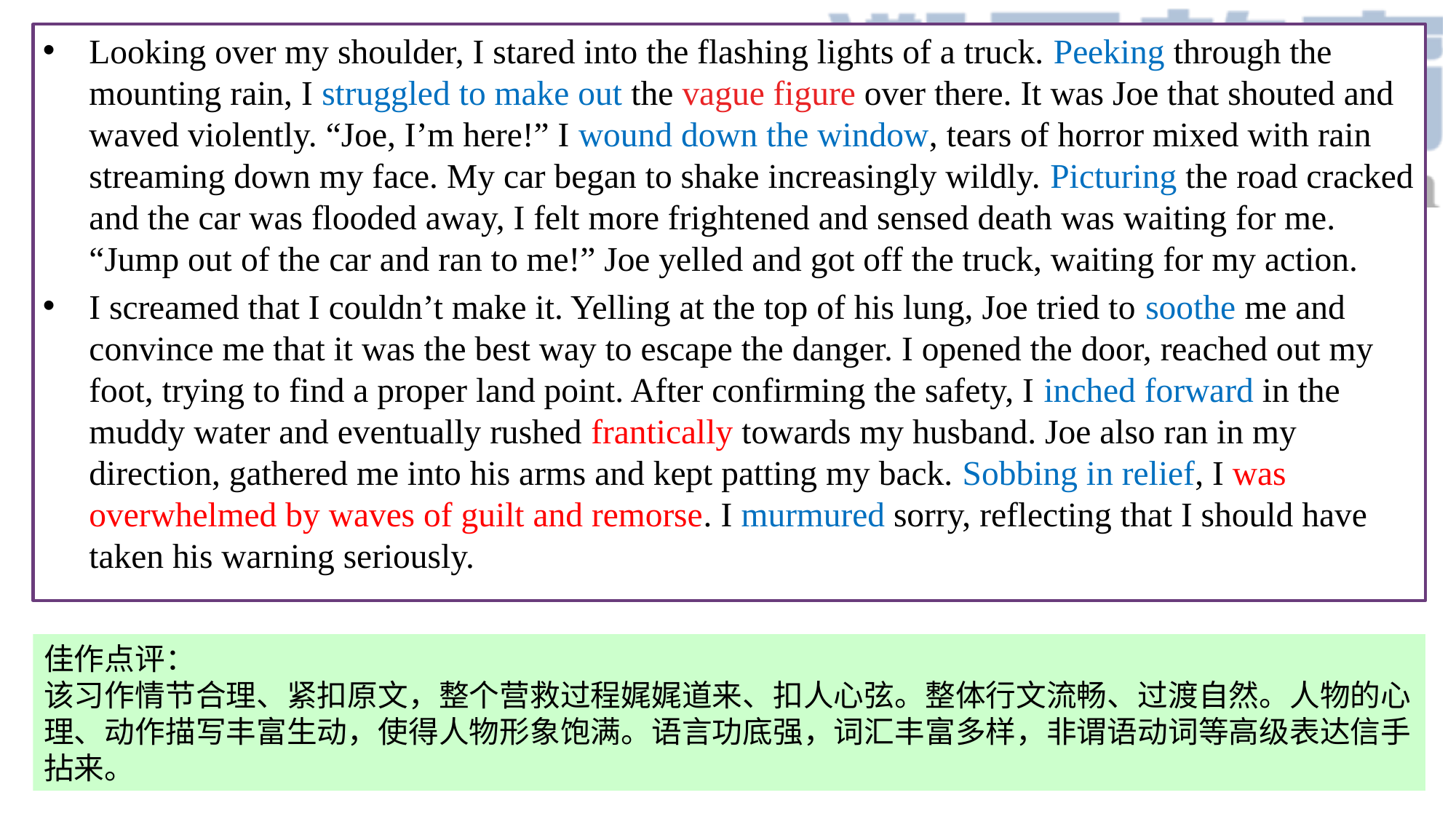

Looking over my shoulder, I stared into the flashing lights of a truck. Peeking through the mounting rain, I struggled to make out the vague figure over there. It was Joe that shouted and waved violently. “Joe, I’m here!” I wound down the window, tears of horror mixed with rain streaming down my face. My car began to shake increasingly wildly. Picturing the road cracked and the car was flooded away, I felt more frightened and sensed death was waiting for me. “Jump out of the car and ran to me!” Joe yelled and got off the truck, waiting for my action.
I screamed that I couldn’t make it. Yelling at the top of his lung, Joe tried to soothe me and convince me that it was the best way to escape the danger. I opened the door, reached out my foot, trying to find a proper land point. After confirming the safety, I inched forward in the muddy water and eventually rushed frantically towards my husband. Joe also ran in my direction, gathered me into his arms and kept patting my back. Sobbing in relief, I was overwhelmed by waves of guilt and remorse. I murmured sorry, reflecting that I should have taken his warning seriously.
佳作点评：
该习作情节合理、紧扣原文，整个营救过程娓娓道来、扣人心弦。整体行文流畅、过渡自然。人物的心理、动作描写丰富生动，使得人物形象饱满。语言功底强，词汇丰富多样，非谓语动词等高级表达信手拈来。